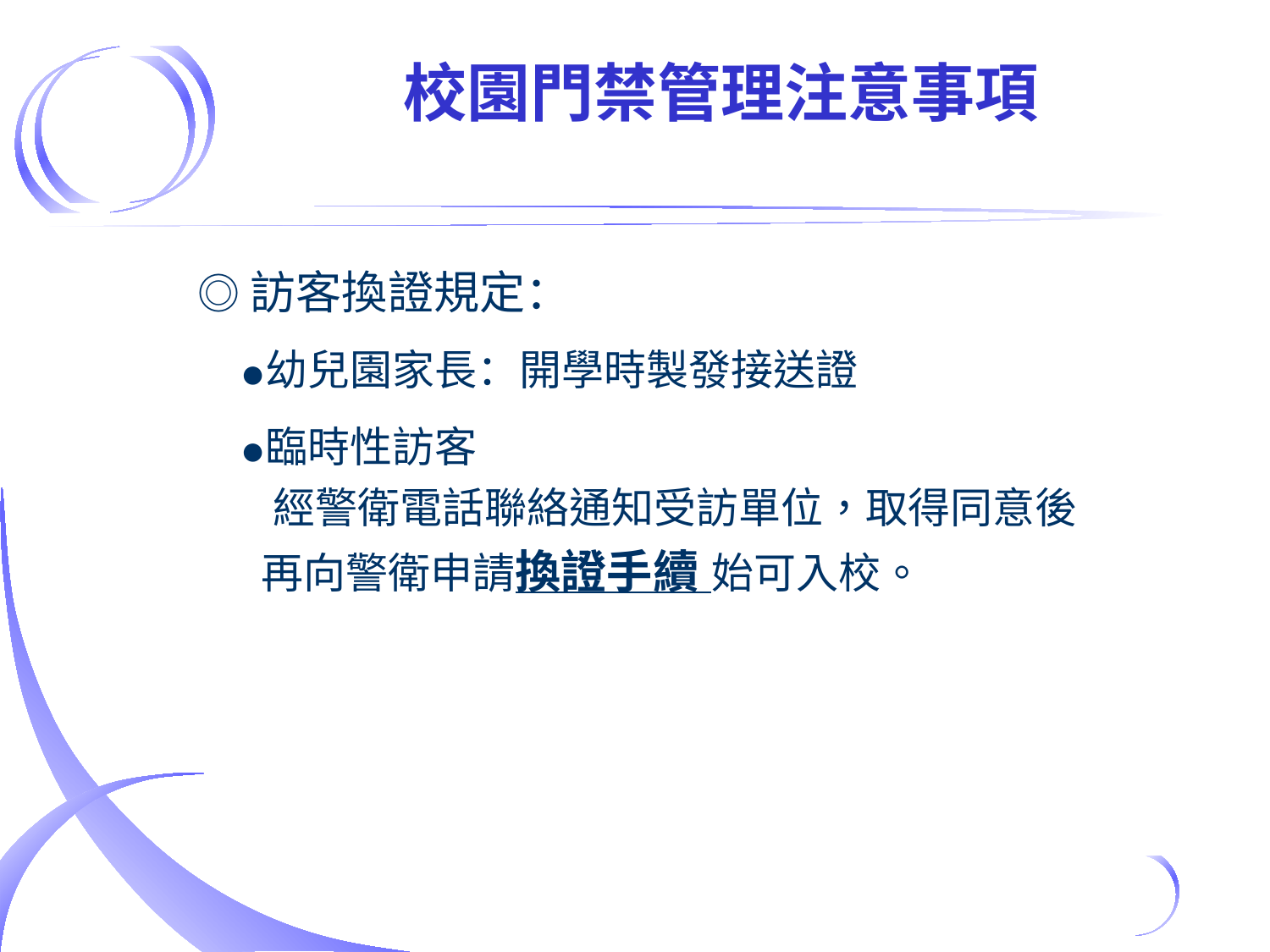

校園門禁管理注意事項
◎訪客換證規定：
幼兒園家長：開學時製發接送證
臨時性訪客
 經警衛電話聯絡通知受訪單位，取得同意後再向警衛申請換證手續 始可入校。